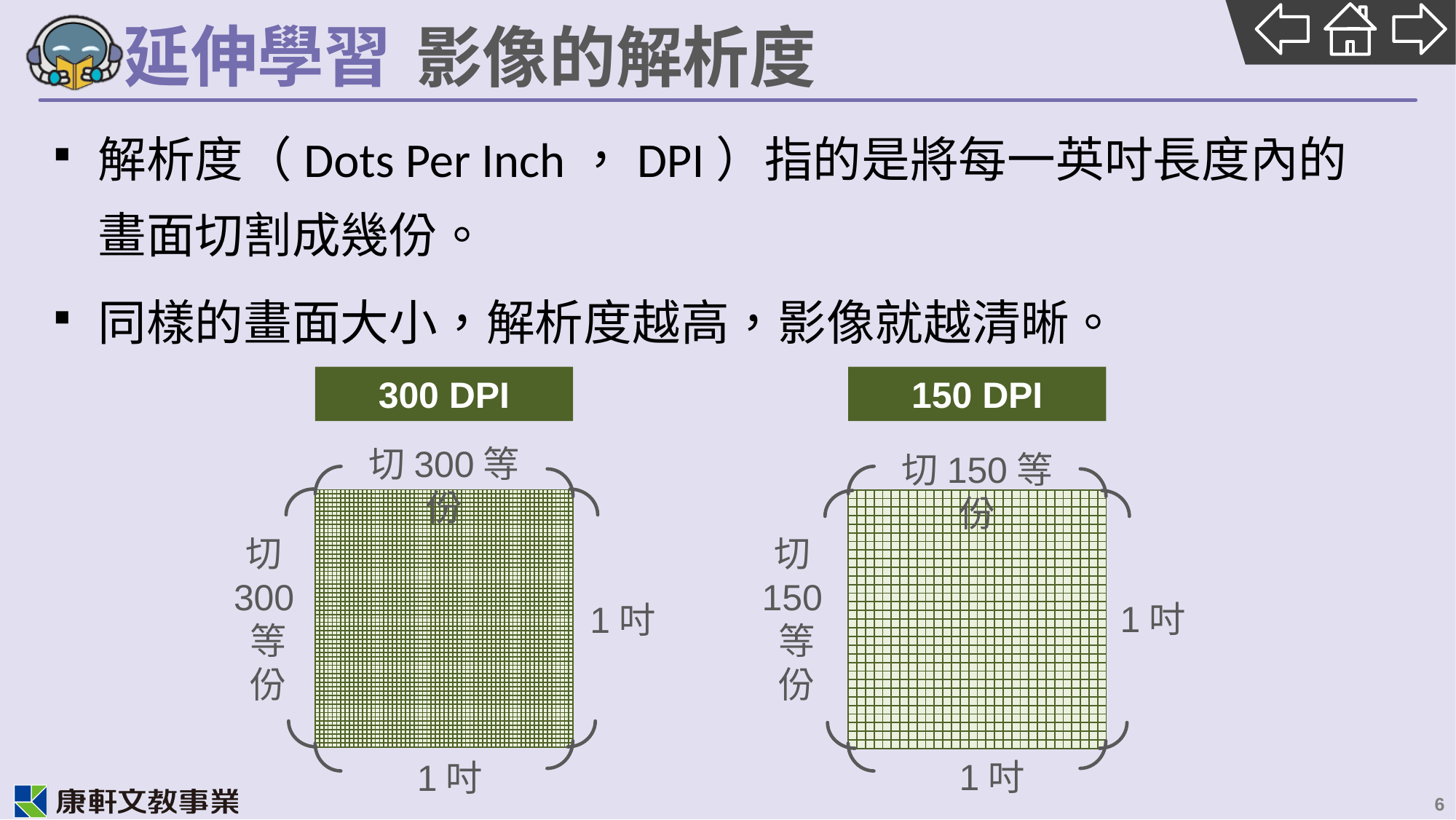

# 影像的解析度
解析度（Dots Per Inch，DPI）指的是將每一英吋長度內的畫面切割成幾份。
同樣的畫面大小，解析度越高，影像就越清晰。
300 DPI
150 DPI
切300等份
切150等份

|  |  |  |  |  |  |  |  |  |  |  |  |  |  |  |  |  |  |  |  |  |  |  |  |  |  |  |  |  |  |
| --- | --- | --- | --- | --- | --- | --- | --- | --- | --- | --- | --- | --- | --- | --- | --- | --- | --- | --- | --- | --- | --- | --- | --- | --- | --- | --- | --- | --- | --- |
|  |  |  |  |  |  |  |  |  |  |  |  |  |  |  |  |  |  |  |  |  |  |  |  |  |  |  |  |  |  |
|  |  |  |  |  |  |  |  |  |  |  |  |  |  |  |  |  |  |  |  |  |  |  |  |  |  |  |  |  |  |
|  |  |  |  |  |  |  |  |  |  |  |  |  |  |  |  |  |  |  |  |  |  |  |  |  |  |  |  |  |  |
|  |  |  |  |  |  |  |  |  |  |  |  |  |  |  |  |  |  |  |  |  |  |  |  |  |  |  |  |  |  |
|  |  |  |  |  |  |  |  |  |  |  |  |  |  |  |  |  |  |  |  |  |  |  |  |  |  |  |  |  |  |
|  |  |  |  |  |  |  |  |  |  |  |  |  |  |  |  |  |  |  |  |  |  |  |  |  |  |  |  |  |  |
|  |  |  |  |  |  |  |  |  |  |  |  |  |  |  |  |  |  |  |  |  |  |  |  |  |  |  |  |  |  |
|  |  |  |  |  |  |  |  |  |  |  |  |  |  |  |  |  |  |  |  |  |  |  |  |  |  |  |  |  |  |
|  |  |  |  |  |  |  |  |  |  |  |  |  |  |  |  |  |  |  |  |  |  |  |  |  |  |  |  |  |  |
|  |  |  |  |  |  |  |  |  |  |  |  |  |  |  |  |  |  |  |  |  |  |  |  |  |  |  |  |  |  |
|  |  |  |  |  |  |  |  |  |  |  |  |  |  |  |  |  |  |  |  |  |  |  |  |  |  |  |  |  |  |
|  |  |  |  |  |  |  |  |  |  |  |  |  |  |  |  |  |  |  |  |  |  |  |  |  |  |  |  |  |  |
|  |  |  |  |  |  |  |  |  |  |  |  |  |  |  |  |  |  |  |  |  |  |  |  |  |  |  |  |  |  |
|  |  |  |  |  |  |  |  |  |  |  |  |  |  |  |  |  |  |  |  |  |  |  |  |  |  |  |  |  |  |
|  |  |  |  |  |  |  |  |  |  |  |  |  |  |  |  |  |  |  |  |  |  |  |  |  |  |  |  |  |  |
|  |  |  |  |  |  |  |  |  |  |  |  |  |  |  |  |  |  |  |  |  |  |  |  |  |  |  |  |  |  |
|  |  |  |  |  |  |  |  |  |  |  |  |  |  |  |  |  |  |  |  |  |  |  |  |  |  |  |  |  |  |
|  |  |  |  |  |  |  |  |  |  |  |  |  |  |  |  |  |  |  |  |  |  |  |  |  |  |  |  |  |  |
|  |  |  |  |  |  |  |  |  |  |  |  |  |  |  |  |  |  |  |  |  |  |  |  |  |  |  |  |  |  |
|  |  |  |  |  |  |  |  |  |  |  |  |  |  |  |  |  |  |  |  |  |  |  |  |  |  |  |  |  |  |
|  |  |  |  |  |  |  |  |  |  |  |  |  |  |  |  |  |  |  |  |  |  |  |  |  |  |  |  |  |  |
|  |  |  |  |  |  |  |  |  |  |  |  |  |  |  |  |  |  |  |  |  |  |  |  |  |  |  |  |  |  |
|  |  |  |  |  |  |  |  |  |  |  |  |  |  |  |  |  |  |  |  |  |  |  |  |  |  |  |  |  |  |
|  |  |  |  |  |  |  |  |  |  |  |  |  |  |  |  |  |  |  |  |  |  |  |  |  |  |  |  |  |  |
|  |  |  |  |  |  |  |  |  |  |  |  |  |  |  |  |  |  |  |  |  |  |  |  |  |  |  |  |  |  |
|  |  |  |  |  |  |  |  |  |  |  |  |  |  |  |  |  |  |  |  |  |  |  |  |  |  |  |  |  |  |
|  |  |  |  |  |  |  |  |  |  |  |  |  |  |  |  |  |  |  |  |  |  |  |  |  |  |  |  |  |  |
|  |  |  |  |  |  |  |  |  |  |  |  |  |  |  |  |  |  |  |  |  |  |  |  |  |  |  |  |  |  |
|  |  |  |  |  |  |  |  |  |  |  |  |  |  |  |  |  |  |  |  |  |  |  |  |  |  |  |  |  |  |
|  |  |  |  |  |  |  |  |  |  |  |  |  |  |  |  |  |  |  |  |  |  |  |  |  |  |  |  |  |  |
| --- | --- | --- | --- | --- | --- | --- | --- | --- | --- | --- | --- | --- | --- | --- | --- | --- | --- | --- | --- | --- | --- | --- | --- | --- | --- | --- | --- | --- | --- |
|  |  |  |  |  |  |  |  |  |  |  |  |  |  |  |  |  |  |  |  |  |  |  |  |  |  |  |  |  |  |
|  |  |  |  |  |  |  |  |  |  |  |  |  |  |  |  |  |  |  |  |  |  |  |  |  |  |  |  |  |  |
|  |  |  |  |  |  |  |  |  |  |  |  |  |  |  |  |  |  |  |  |  |  |  |  |  |  |  |  |  |  |
|  |  |  |  |  |  |  |  |  |  |  |  |  |  |  |  |  |  |  |  |  |  |  |  |  |  |  |  |  |  |
|  |  |  |  |  |  |  |  |  |  |  |  |  |  |  |  |  |  |  |  |  |  |  |  |  |  |  |  |  |  |
|  |  |  |  |  |  |  |  |  |  |  |  |  |  |  |  |  |  |  |  |  |  |  |  |  |  |  |  |  |  |
|  |  |  |  |  |  |  |  |  |  |  |  |  |  |  |  |  |  |  |  |  |  |  |  |  |  |  |  |  |  |
|  |  |  |  |  |  |  |  |  |  |  |  |  |  |  |  |  |  |  |  |  |  |  |  |  |  |  |  |  |  |
|  |  |  |  |  |  |  |  |  |  |  |  |  |  |  |  |  |  |  |  |  |  |  |  |  |  |  |  |  |  |
|  |  |  |  |  |  |  |  |  |  |  |  |  |  |  |  |  |  |  |  |  |  |  |  |  |  |  |  |  |  |
|  |  |  |  |  |  |  |  |  |  |  |  |  |  |  |  |  |  |  |  |  |  |  |  |  |  |  |  |  |  |
|  |  |  |  |  |  |  |  |  |  |  |  |  |  |  |  |  |  |  |  |  |  |  |  |  |  |  |  |  |  |
|  |  |  |  |  |  |  |  |  |  |  |  |  |  |  |  |  |  |  |  |  |  |  |  |  |  |  |  |  |  |
|  |  |  |  |  |  |  |  |  |  |  |  |  |  |  |  |  |  |  |  |  |  |  |  |  |  |  |  |  |  |
|  |  |  |  |  |  |  |  |  |  |  |  |  |  |  |  |  |  |  |  |  |  |  |  |  |  |  |  |  |  |
|  |  |  |  |  |  |  |  |  |  |  |  |  |  |  |  |  |  |  |  |  |  |  |  |  |  |  |  |  |  |
|  |  |  |  |  |  |  |  |  |  |  |  |  |  |  |  |  |  |  |  |  |  |  |  |  |  |  |  |  |  |
|  |  |  |  |  |  |  |  |  |  |  |  |  |  |  |  |  |  |  |  |  |  |  |  |  |  |  |  |  |  |
|  |  |  |  |  |  |  |  |  |  |  |  |  |  |  |  |  |  |  |  |  |  |  |  |  |  |  |  |  |  |
|  |  |  |  |  |  |  |  |  |  |  |  |  |  |  |  |  |  |  |  |  |  |  |  |  |  |  |  |  |  |
|  |  |  |  |  |  |  |  |  |  |  |  |  |  |  |  |  |  |  |  |  |  |  |  |  |  |  |  |  |  |
|  |  |  |  |  |  |  |  |  |  |  |  |  |  |  |  |  |  |  |  |  |  |  |  |  |  |  |  |  |  |
|  |  |  |  |  |  |  |  |  |  |  |  |  |  |  |  |  |  |  |  |  |  |  |  |  |  |  |  |  |  |
|  |  |  |  |  |  |  |  |  |  |  |  |  |  |  |  |  |  |  |  |  |  |  |  |  |  |  |  |  |  |
|  |  |  |  |  |  |  |  |  |  |  |  |  |  |  |  |  |  |  |  |  |  |  |  |  |  |  |  |  |  |
|  |  |  |  |  |  |  |  |  |  |  |  |  |  |  |  |  |  |  |  |  |  |  |  |  |  |  |  |  |  |
|  |  |  |  |  |  |  |  |  |  |  |  |  |  |  |  |  |  |  |  |  |  |  |  |  |  |  |  |  |  |
|  |  |  |  |  |  |  |  |  |  |  |  |  |  |  |  |  |  |  |  |  |  |  |  |  |  |  |  |  |  |
|  |  |  |  |  |  |  |  |  |  |  |  |  |  |  |  |  |  |  |  |  |  |  |  |  |  |  |  |  |  |
|  |  |  |  |  |  |  |  |  |  |  |  |  |  |  |
| --- | --- | --- | --- | --- | --- | --- | --- | --- | --- | --- | --- | --- | --- | --- |
|  |  |  |  |  |  |  |  |  |  |  |  |  |  |  |
|  |  |  |  |  |  |  |  |  |  |  |  |  |  |  |
|  |  |  |  |  |  |  |  |  |  |  |  |  |  |  |
|  |  |  |  |  |  |  |  |  |  |  |  |  |  |  |
|  |  |  |  |  |  |  |  |  |  |  |  |  |  |  |
|  |  |  |  |  |  |  |  |  |  |  |  |  |  |  |
|  |  |  |  |  |  |  |  |  |  |  |  |  |  |  |
|  |  |  |  |  |  |  |  |  |  |  |  |  |  |  |
|  |  |  |  |  |  |  |  |  |  |  |  |  |  |  |
|  |  |  |  |  |  |  |  |  |  |  |  |  |  |  |
|  |  |  |  |  |  |  |  |  |  |  |  |  |  |  |
|  |  |  |  |  |  |  |  |  |  |  |  |  |  |  |
|  |  |  |  |  |  |  |  |  |  |  |  |  |  |  |
|  |  |  |  |  |  |  |  |  |  |  |  |  |  |  |
|  |  |  |  |  |  |  |  |  |  |  |  |  |  |  |
| --- | --- | --- | --- | --- | --- | --- | --- | --- | --- | --- | --- | --- | --- | --- |
|  |  |  |  |  |  |  |  |  |  |  |  |  |  |  |
|  |  |  |  |  |  |  |  |  |  |  |  |  |  |  |
|  |  |  |  |  |  |  |  |  |  |  |  |  |  |  |
|  |  |  |  |  |  |  |  |  |  |  |  |  |  |  |
|  |  |  |  |  |  |  |  |  |  |  |  |  |  |  |
|  |  |  |  |  |  |  |  |  |  |  |  |  |  |  |
|  |  |  |  |  |  |  |  |  |  |  |  |  |  |  |
|  |  |  |  |  |  |  |  |  |  |  |  |  |  |  |
|  |  |  |  |  |  |  |  |  |  |  |  |  |  |  |
|  |  |  |  |  |  |  |  |  |  |  |  |  |  |  |
|  |  |  |  |  |  |  |  |  |  |  |  |  |  |  |
|  |  |  |  |  |  |  |  |  |  |  |  |  |  |  |
|  |  |  |  |  |  |  |  |  |  |  |  |  |  |  |
|  |  |  |  |  |  |  |  |  |  |  |  |  |  |  |
切300等份
切150等份

1吋

1吋
|  |  |  |  |  |  |  |  |  |  |  |  |  |  |  |  |  |  |  |  |  |  |  |  |  |  |  |  |  |  |
| --- | --- | --- | --- | --- | --- | --- | --- | --- | --- | --- | --- | --- | --- | --- | --- | --- | --- | --- | --- | --- | --- | --- | --- | --- | --- | --- | --- | --- | --- |
|  |  |  |  |  |  |  |  |  |  |  |  |  |  |  |  |  |  |  |  |  |  |  |  |  |  |  |  |  |  |
|  |  |  |  |  |  |  |  |  |  |  |  |  |  |  |  |  |  |  |  |  |  |  |  |  |  |  |  |  |  |
|  |  |  |  |  |  |  |  |  |  |  |  |  |  |  |  |  |  |  |  |  |  |  |  |  |  |  |  |  |  |
|  |  |  |  |  |  |  |  |  |  |  |  |  |  |  |  |  |  |  |  |  |  |  |  |  |  |  |  |  |  |
|  |  |  |  |  |  |  |  |  |  |  |  |  |  |  |  |  |  |  |  |  |  |  |  |  |  |  |  |  |  |
|  |  |  |  |  |  |  |  |  |  |  |  |  |  |  |  |  |  |  |  |  |  |  |  |  |  |  |  |  |  |
|  |  |  |  |  |  |  |  |  |  |  |  |  |  |  |  |  |  |  |  |  |  |  |  |  |  |  |  |  |  |
|  |  |  |  |  |  |  |  |  |  |  |  |  |  |  |  |  |  |  |  |  |  |  |  |  |  |  |  |  |  |
|  |  |  |  |  |  |  |  |  |  |  |  |  |  |  |  |  |  |  |  |  |  |  |  |  |  |  |  |  |  |
|  |  |  |  |  |  |  |  |  |  |  |  |  |  |  |  |  |  |  |  |  |  |  |  |  |  |  |  |  |  |
|  |  |  |  |  |  |  |  |  |  |  |  |  |  |  |  |  |  |  |  |  |  |  |  |  |  |  |  |  |  |
|  |  |  |  |  |  |  |  |  |  |  |  |  |  |  |  |  |  |  |  |  |  |  |  |  |  |  |  |  |  |
|  |  |  |  |  |  |  |  |  |  |  |  |  |  |  |  |  |  |  |  |  |  |  |  |  |  |  |  |  |  |
|  |  |  |  |  |  |  |  |  |  |  |  |  |  |  |  |  |  |  |  |  |  |  |  |  |  |  |  |  |  |
|  |  |  |  |  |  |  |  |  |  |  |  |  |  |  |  |  |  |  |  |  |  |  |  |  |  |  |  |  |  |
|  |  |  |  |  |  |  |  |  |  |  |  |  |  |  |  |  |  |  |  |  |  |  |  |  |  |  |  |  |  |
|  |  |  |  |  |  |  |  |  |  |  |  |  |  |  |  |  |  |  |  |  |  |  |  |  |  |  |  |  |  |
|  |  |  |  |  |  |  |  |  |  |  |  |  |  |  |  |  |  |  |  |  |  |  |  |  |  |  |  |  |  |
|  |  |  |  |  |  |  |  |  |  |  |  |  |  |  |  |  |  |  |  |  |  |  |  |  |  |  |  |  |  |
|  |  |  |  |  |  |  |  |  |  |  |  |  |  |  |  |  |  |  |  |  |  |  |  |  |  |  |  |  |  |
|  |  |  |  |  |  |  |  |  |  |  |  |  |  |  |  |  |  |  |  |  |  |  |  |  |  |  |  |  |  |
|  |  |  |  |  |  |  |  |  |  |  |  |  |  |  |  |  |  |  |  |  |  |  |  |  |  |  |  |  |  |
|  |  |  |  |  |  |  |  |  |  |  |  |  |  |  |  |  |  |  |  |  |  |  |  |  |  |  |  |  |  |
|  |  |  |  |  |  |  |  |  |  |  |  |  |  |  |  |  |  |  |  |  |  |  |  |  |  |  |  |  |  |
|  |  |  |  |  |  |  |  |  |  |  |  |  |  |  |  |  |  |  |  |  |  |  |  |  |  |  |  |  |  |
|  |  |  |  |  |  |  |  |  |  |  |  |  |  |  |  |  |  |  |  |  |  |  |  |  |  |  |  |  |  |
|  |  |  |  |  |  |  |  |  |  |  |  |  |  |  |  |  |  |  |  |  |  |  |  |  |  |  |  |  |  |
|  |  |  |  |  |  |  |  |  |  |  |  |  |  |  |  |  |  |  |  |  |  |  |  |  |  |  |  |  |  |
|  |  |  |  |  |  |  |  |  |  |  |  |  |  |  |  |  |  |  |  |  |  |  |  |  |  |  |  |  |  |
|  |  |  |  |  |  |  |  |  |  |  |  |  |  |  |  |  |  |  |  |  |  |  |  |  |  |  |  |  |  |
| --- | --- | --- | --- | --- | --- | --- | --- | --- | --- | --- | --- | --- | --- | --- | --- | --- | --- | --- | --- | --- | --- | --- | --- | --- | --- | --- | --- | --- | --- |
|  |  |  |  |  |  |  |  |  |  |  |  |  |  |  |  |  |  |  |  |  |  |  |  |  |  |  |  |  |  |
|  |  |  |  |  |  |  |  |  |  |  |  |  |  |  |  |  |  |  |  |  |  |  |  |  |  |  |  |  |  |
|  |  |  |  |  |  |  |  |  |  |  |  |  |  |  |  |  |  |  |  |  |  |  |  |  |  |  |  |  |  |
|  |  |  |  |  |  |  |  |  |  |  |  |  |  |  |  |  |  |  |  |  |  |  |  |  |  |  |  |  |  |
|  |  |  |  |  |  |  |  |  |  |  |  |  |  |  |  |  |  |  |  |  |  |  |  |  |  |  |  |  |  |
|  |  |  |  |  |  |  |  |  |  |  |  |  |  |  |  |  |  |  |  |  |  |  |  |  |  |  |  |  |  |
|  |  |  |  |  |  |  |  |  |  |  |  |  |  |  |  |  |  |  |  |  |  |  |  |  |  |  |  |  |  |
|  |  |  |  |  |  |  |  |  |  |  |  |  |  |  |  |  |  |  |  |  |  |  |  |  |  |  |  |  |  |
|  |  |  |  |  |  |  |  |  |  |  |  |  |  |  |  |  |  |  |  |  |  |  |  |  |  |  |  |  |  |
|  |  |  |  |  |  |  |  |  |  |  |  |  |  |  |  |  |  |  |  |  |  |  |  |  |  |  |  |  |  |
|  |  |  |  |  |  |  |  |  |  |  |  |  |  |  |  |  |  |  |  |  |  |  |  |  |  |  |  |  |  |
|  |  |  |  |  |  |  |  |  |  |  |  |  |  |  |  |  |  |  |  |  |  |  |  |  |  |  |  |  |  |
|  |  |  |  |  |  |  |  |  |  |  |  |  |  |  |  |  |  |  |  |  |  |  |  |  |  |  |  |  |  |
|  |  |  |  |  |  |  |  |  |  |  |  |  |  |  |  |  |  |  |  |  |  |  |  |  |  |  |  |  |  |
|  |  |  |  |  |  |  |  |  |  |  |  |  |  |  |  |  |  |  |  |  |  |  |  |  |  |  |  |  |  |
|  |  |  |  |  |  |  |  |  |  |  |  |  |  |  |  |  |  |  |  |  |  |  |  |  |  |  |  |  |  |
|  |  |  |  |  |  |  |  |  |  |  |  |  |  |  |  |  |  |  |  |  |  |  |  |  |  |  |  |  |  |
|  |  |  |  |  |  |  |  |  |  |  |  |  |  |  |  |  |  |  |  |  |  |  |  |  |  |  |  |  |  |
|  |  |  |  |  |  |  |  |  |  |  |  |  |  |  |  |  |  |  |  |  |  |  |  |  |  |  |  |  |  |
|  |  |  |  |  |  |  |  |  |  |  |  |  |  |  |  |  |  |  |  |  |  |  |  |  |  |  |  |  |  |
|  |  |  |  |  |  |  |  |  |  |  |  |  |  |  |  |  |  |  |  |  |  |  |  |  |  |  |  |  |  |
|  |  |  |  |  |  |  |  |  |  |  |  |  |  |  |  |  |  |  |  |  |  |  |  |  |  |  |  |  |  |
|  |  |  |  |  |  |  |  |  |  |  |  |  |  |  |  |  |  |  |  |  |  |  |  |  |  |  |  |  |  |
|  |  |  |  |  |  |  |  |  |  |  |  |  |  |  |  |  |  |  |  |  |  |  |  |  |  |  |  |  |  |
|  |  |  |  |  |  |  |  |  |  |  |  |  |  |  |  |  |  |  |  |  |  |  |  |  |  |  |  |  |  |
|  |  |  |  |  |  |  |  |  |  |  |  |  |  |  |  |  |  |  |  |  |  |  |  |  |  |  |  |  |  |
|  |  |  |  |  |  |  |  |  |  |  |  |  |  |  |  |  |  |  |  |  |  |  |  |  |  |  |  |  |  |
|  |  |  |  |  |  |  |  |  |  |  |  |  |  |  |  |  |  |  |  |  |  |  |  |  |  |  |  |  |  |
|  |  |  |  |  |  |  |  |  |  |  |  |  |  |  |  |  |  |  |  |  |  |  |  |  |  |  |  |  |  |
|  |  |  |  |  |  |  |  |  |  |  |  |  |  |  |
| --- | --- | --- | --- | --- | --- | --- | --- | --- | --- | --- | --- | --- | --- | --- |
|  |  |  |  |  |  |  |  |  |  |  |  |  |  |  |
|  |  |  |  |  |  |  |  |  |  |  |  |  |  |  |
|  |  |  |  |  |  |  |  |  |  |  |  |  |  |  |
|  |  |  |  |  |  |  |  |  |  |  |  |  |  |  |
|  |  |  |  |  |  |  |  |  |  |  |  |  |  |  |
|  |  |  |  |  |  |  |  |  |  |  |  |  |  |  |
|  |  |  |  |  |  |  |  |  |  |  |  |  |  |  |
|  |  |  |  |  |  |  |  |  |  |  |  |  |  |  |
|  |  |  |  |  |  |  |  |  |  |  |  |  |  |  |
|  |  |  |  |  |  |  |  |  |  |  |  |  |  |  |
|  |  |  |  |  |  |  |  |  |  |  |  |  |  |  |
|  |  |  |  |  |  |  |  |  |  |  |  |  |  |  |
|  |  |  |  |  |  |  |  |  |  |  |  |  |  |  |
|  |  |  |  |  |  |  |  |  |  |  |  |  |  |  |
|  |  |  |  |  |  |  |  |  |  |  |  |  |  |  |
| --- | --- | --- | --- | --- | --- | --- | --- | --- | --- | --- | --- | --- | --- | --- |
|  |  |  |  |  |  |  |  |  |  |  |  |  |  |  |
|  |  |  |  |  |  |  |  |  |  |  |  |  |  |  |
|  |  |  |  |  |  |  |  |  |  |  |  |  |  |  |
|  |  |  |  |  |  |  |  |  |  |  |  |  |  |  |
|  |  |  |  |  |  |  |  |  |  |  |  |  |  |  |
|  |  |  |  |  |  |  |  |  |  |  |  |  |  |  |
|  |  |  |  |  |  |  |  |  |  |  |  |  |  |  |
|  |  |  |  |  |  |  |  |  |  |  |  |  |  |  |
|  |  |  |  |  |  |  |  |  |  |  |  |  |  |  |
|  |  |  |  |  |  |  |  |  |  |  |  |  |  |  |
|  |  |  |  |  |  |  |  |  |  |  |  |  |  |  |
|  |  |  |  |  |  |  |  |  |  |  |  |  |  |  |
|  |  |  |  |  |  |  |  |  |  |  |  |  |  |  |
|  |  |  |  |  |  |  |  |  |  |  |  |  |  |  |

1吋
1吋
6